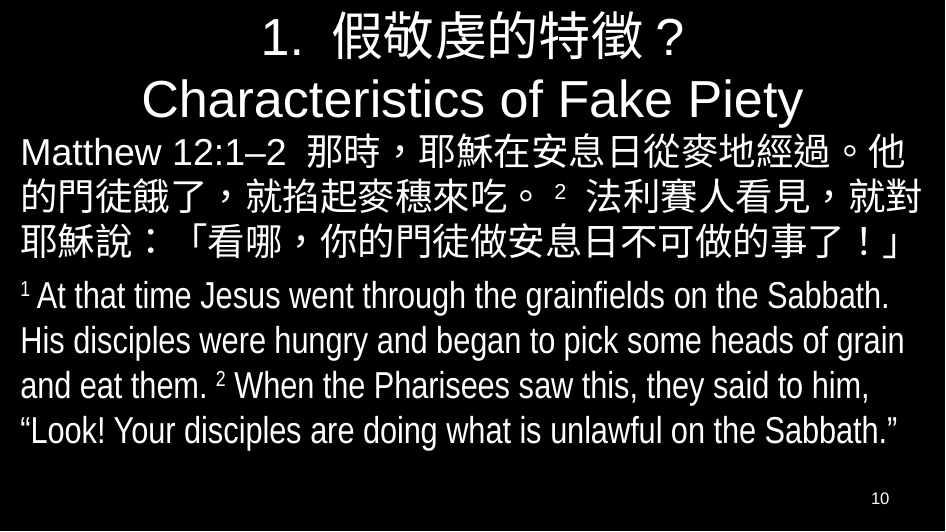

# 1. 假敬虔的特徵? Characteristics of Fake Piety
Matthew 12:1–2 那時，耶穌在安息日從麥地經過。他的門徒餓了，就掐起麥穗來吃。2 法利賽人看見，就對耶穌說：「看哪，你的門徒做安息日不可做的事了！」
1 At that time Jesus went through the grainfields on the Sabbath. His disciples were hungry and began to pick some heads of grain and eat them. 2 When the Pharisees saw this, they said to him, “Look! Your disciples are doing what is unlawful on the Sabbath.”

10